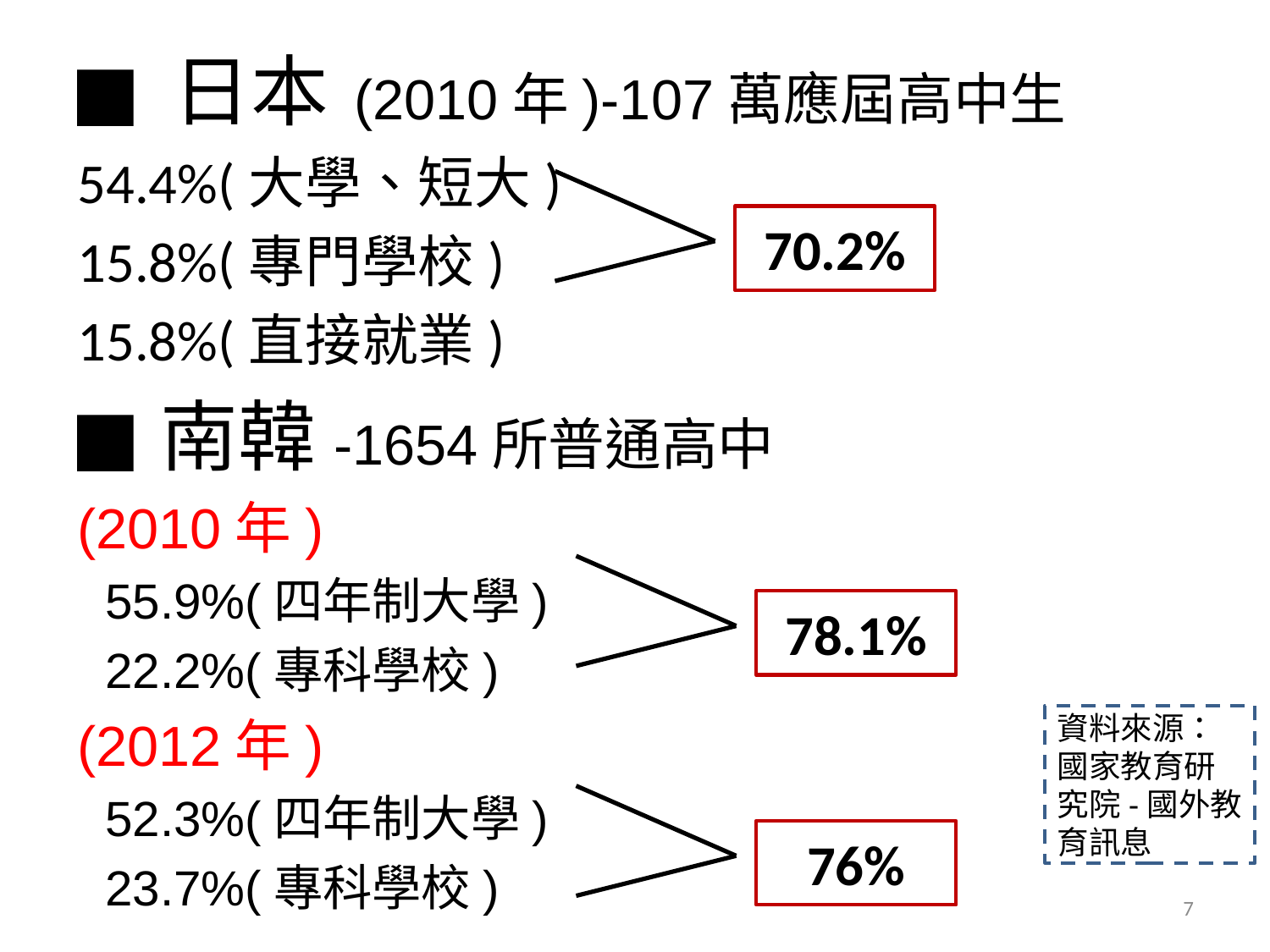

█  日本 (2010年)-107萬應屆高中生
54.4%(大學、短大)
15.8%(專門學校)
15.8%(直接就業)
█ 南韓-1654所普通高中
(2010年)
  55.9%(四年制大學)
  22.2%(專科學校)
(2012年)
  52.3%(四年制大學)
  23.7%(專科學校)

70.2%
78.1%
資料來源：國家教育研究院-國外教育訊息
76%
7